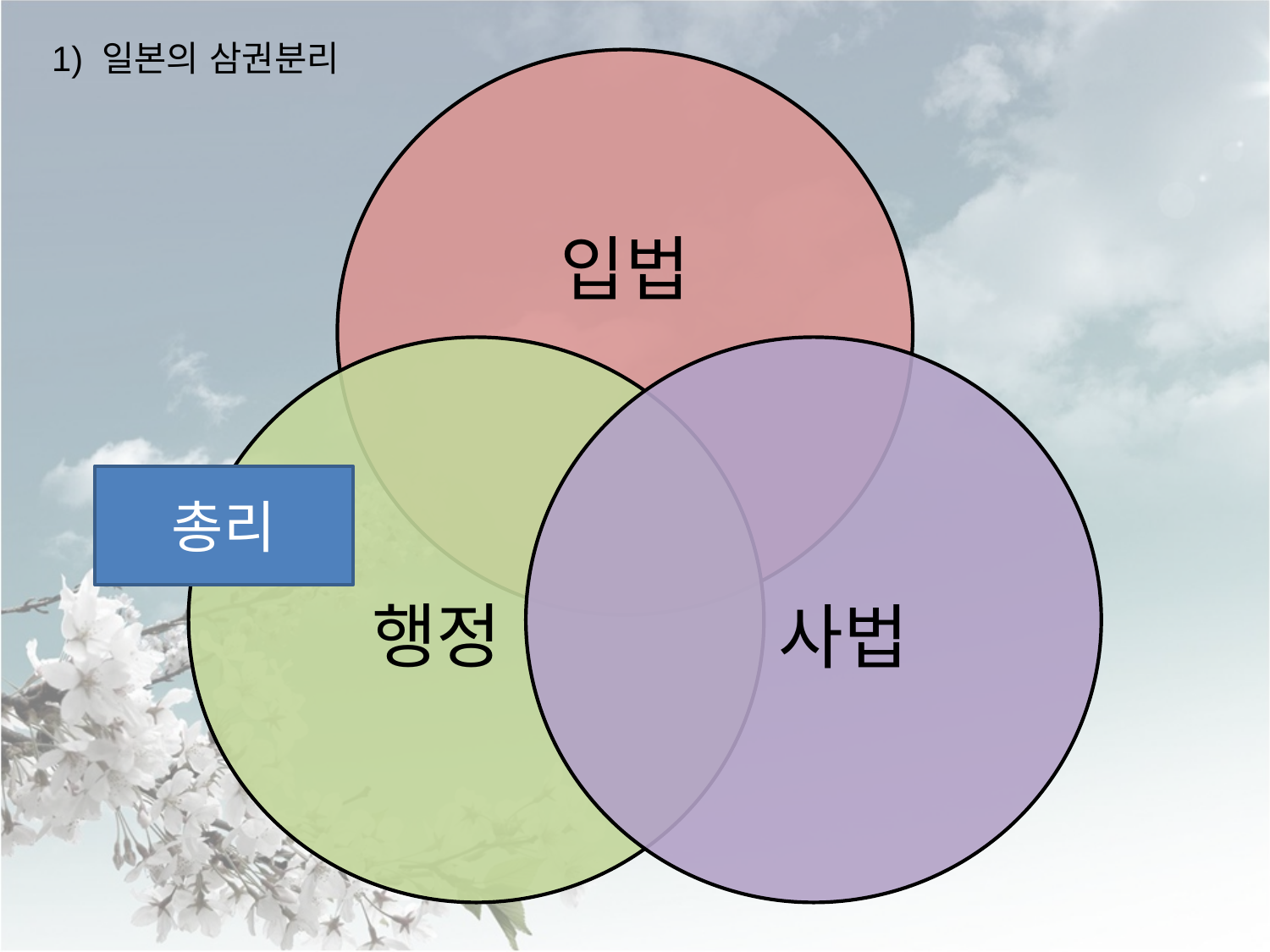

1) 일본의 삼권분리

입법

총리
행정
사법